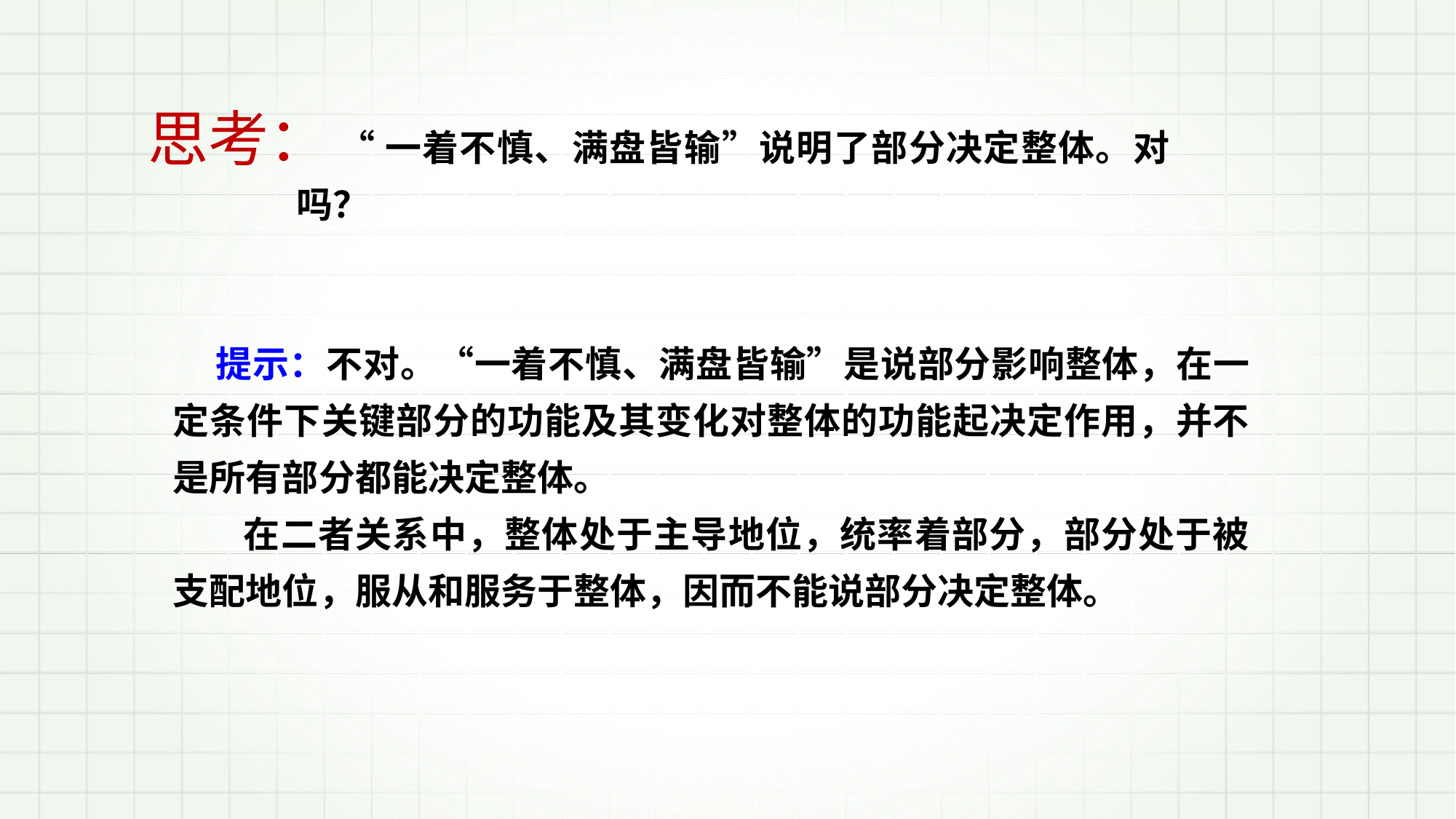

思考：
“一着不慎、满盘皆输”说明了部分决定整体。对吗？
提示：不对。“一着不慎、满盘皆输”是说部分影响整体，在一定条件下关键部分的功能及其变化对整体的功能起决定作用，并不是所有部分都能决定整体。
  在二者关系中，整体处于主导地位，统率着部分，部分处于被支配地位，服从和服务于整体，因而不能说部分决定整体。